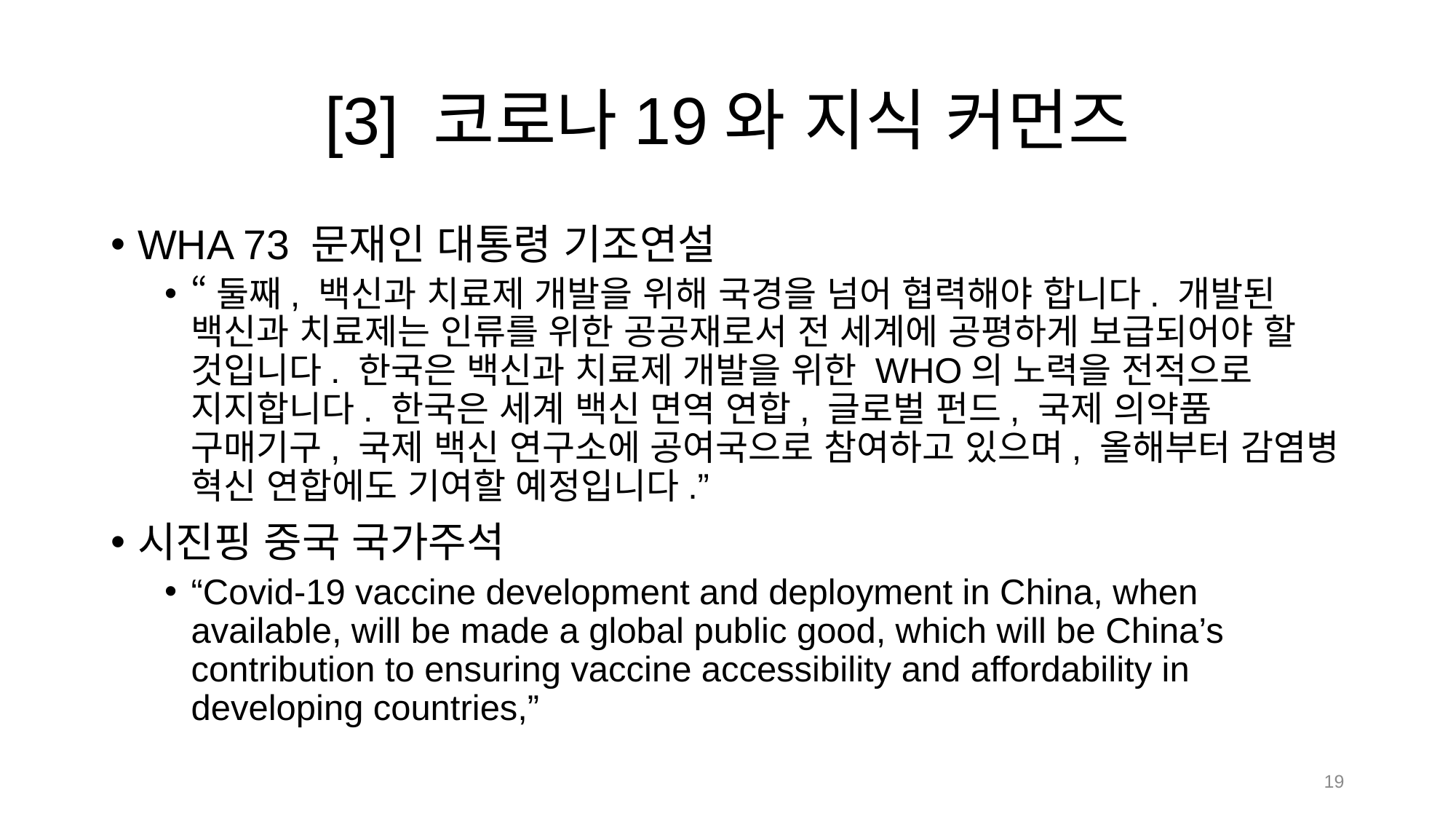

# [3] 코로나19와 지식 커먼즈
WHA 73 문재인 대통령 기조연설
“둘째, 백신과 치료제 개발을 위해 국경을 넘어 협력해야 합니다. 개발된 백신과 치료제는 인류를 위한 공공재로서 전 세계에 공평하게 보급되어야 할 것입니다. 한국은 백신과 치료제 개발을 위한 WHO의 노력을 전적으로 지지합니다. 한국은 세계 백신 면역 연합, 글로벌 펀드, 국제 의약품 구매기구, 국제 백신 연구소에 공여국으로 참여하고 있으며, 올해부터 감염병 혁신 연합에도 기여할 예정입니다.”
시진핑 중국 국가주석
“Covid-19 vaccine development and deployment in China, when available, will be made a global public good, which will be China’s contribution to ensuring vaccine accessibility and affordability in developing countries,”
19